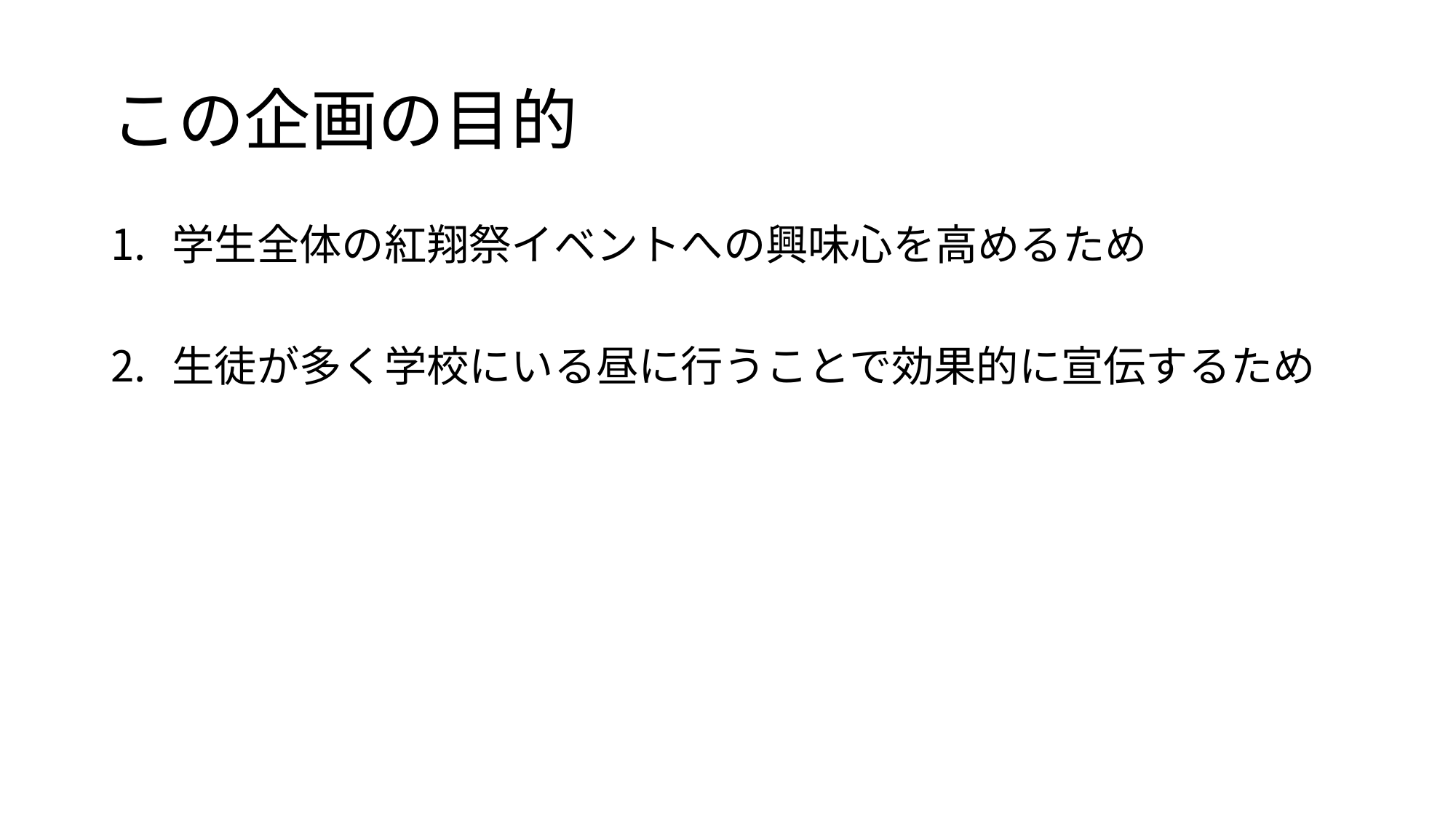

# この企画の目的
学生全体の紅翔祭イベントへの興味心を高めるため

生徒が多く学校にいる昼に行うことで効果的に宣伝するため